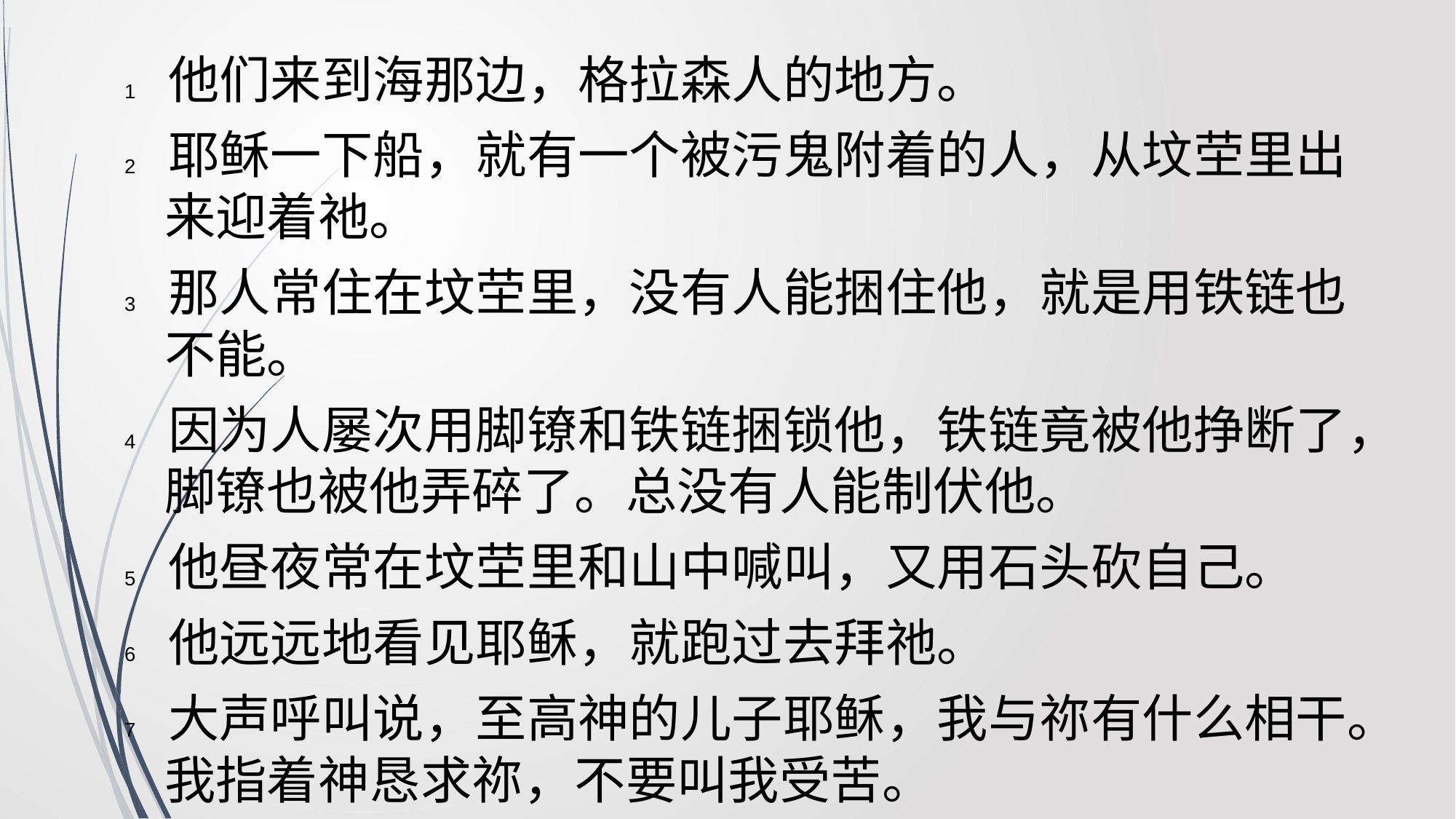

1     他们来到海那边，格拉森人的地方。
2     耶稣一下船，就有一个被污鬼附着的人，从坟茔里出来迎着祂。
3     那人常住在坟茔里，没有人能捆住他，就是用铁链也不能。
4     因为人屡次用脚镣和铁链捆锁他，铁链竟被他挣断了，脚镣也被他弄碎了。总没有人能制伏他。
5     他昼夜常在坟茔里和山中喊叫，又用石头砍自己。
6     他远远地看见耶稣，就跑过去拜祂。
7     大声呼叫说，至高神的儿子耶稣，我与祢有什么相干。我指着神恳求祢，不要叫我受苦。